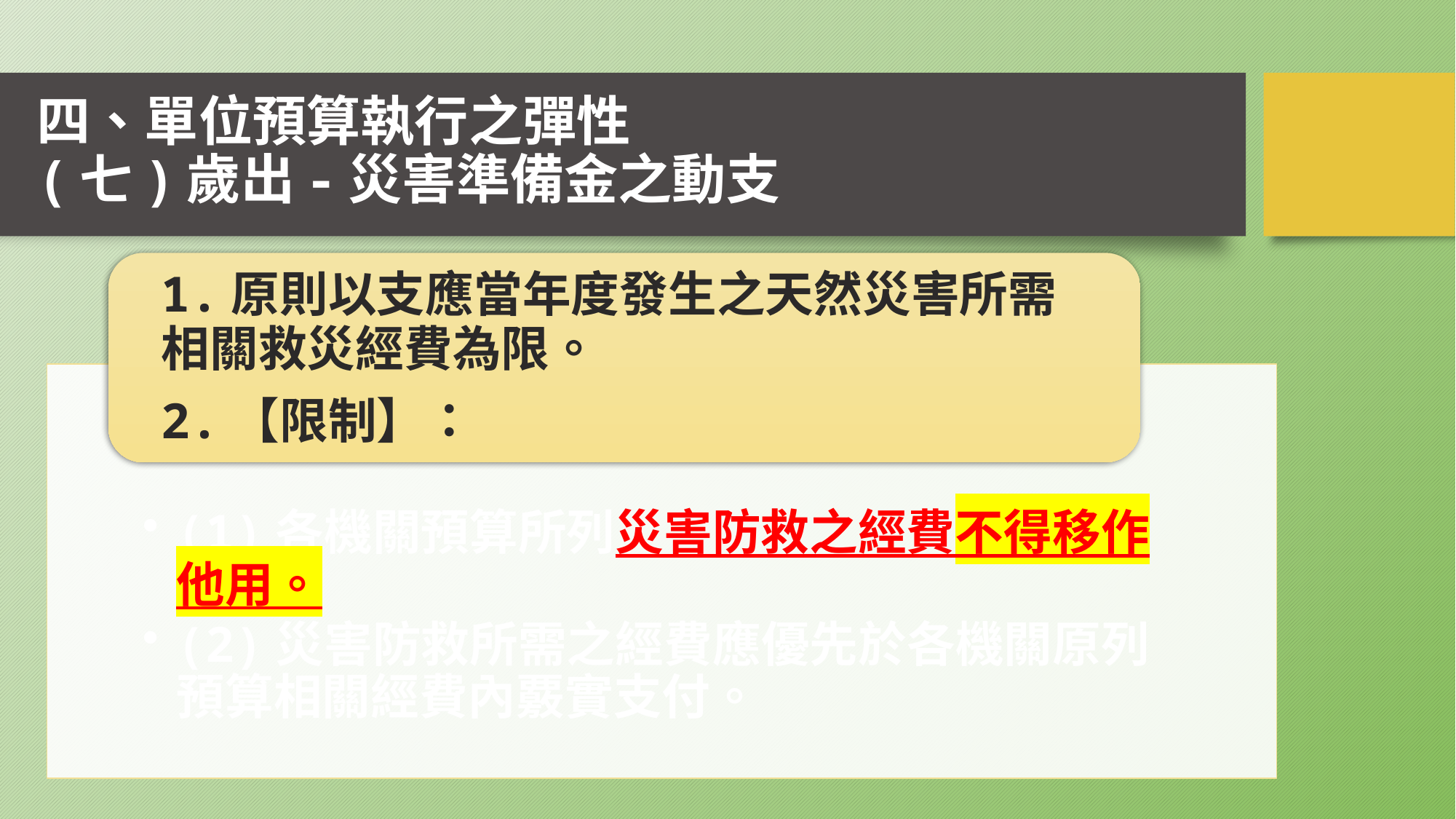

# 四、單位預算執行之彈性 (七)歲出-災害準備金之動支
(1)各機關預算所列災害防救之經費不得移作他用。
(2)災害防救所需之經費應優先於各機關原列預算相關經費內覈實支付。
1.原則以支應當年度發生之天然災害所需相關救災經費為限。
2.【限制】：